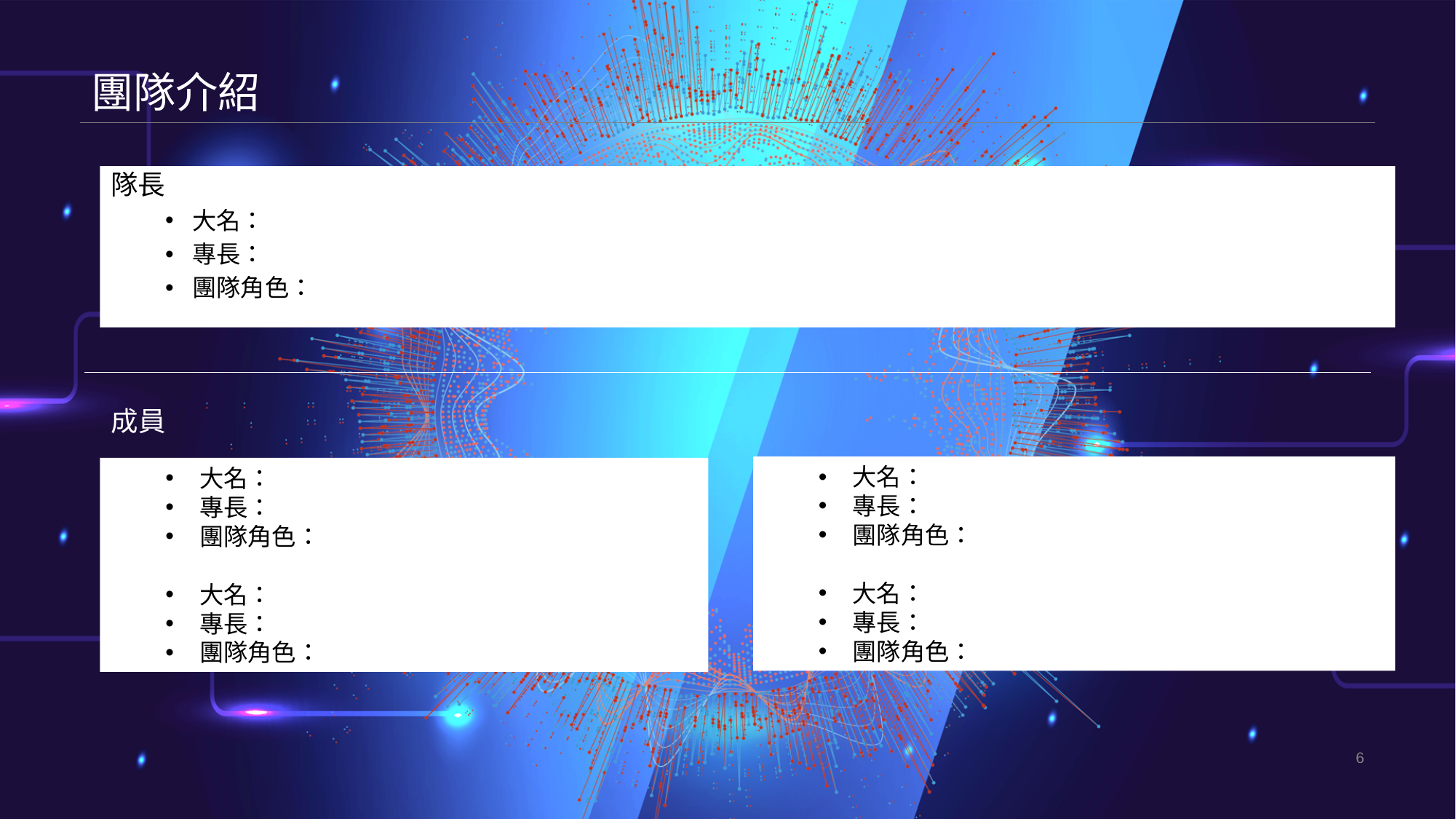

# 團隊介紹
隊長
大名：
專長：
團隊角色：

成員
大名：
專長：
團隊角色：

大名：
專長：
團隊角色：
大名：
專長：
團隊角色：

大名：
專長：
團隊角色：
6